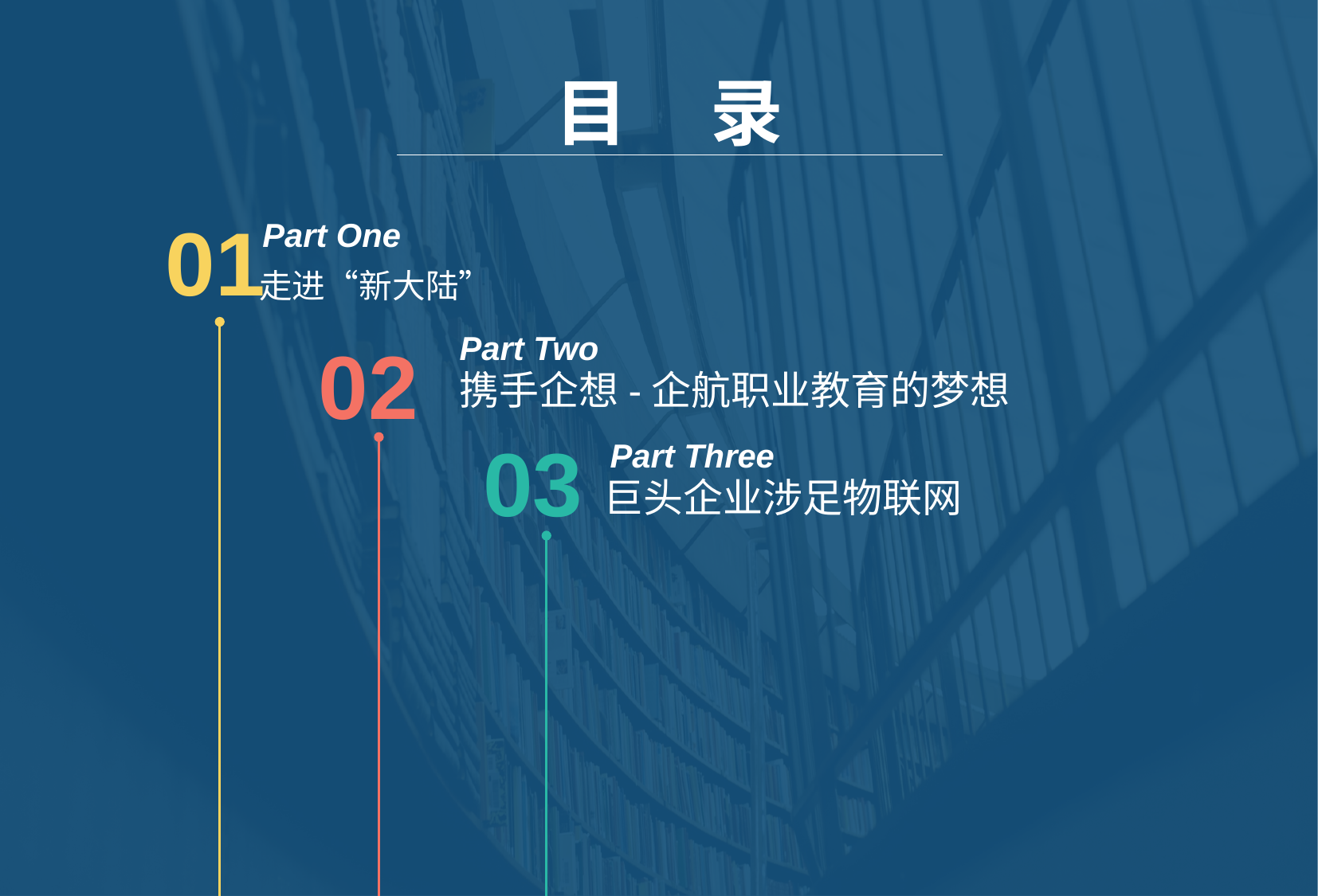

目     录
01
Part One
走进“新大陆”
Part Two
携手企想-企航职业教育的梦想
02
03
Part Three
巨头企业涉足物联网